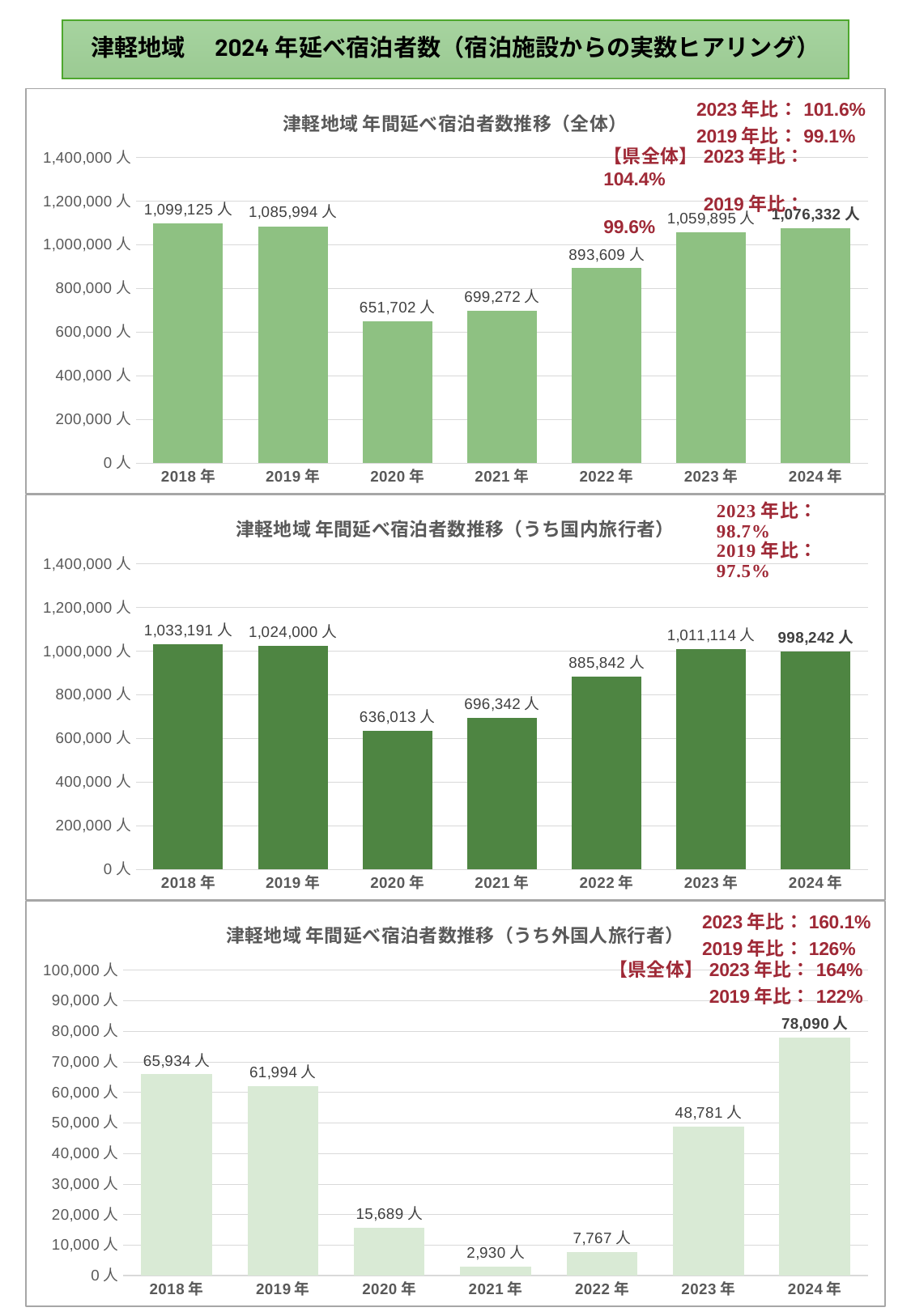

# 津軽地域　2024年延べ宿泊者数（宿泊施設からの実数ヒアリング）

### Chart: 津軽地域 年間延べ宿泊者数推移（全体）

| Category | 延べ宿泊者数 |
|---|---|
| 2018年 | 1099125.0 |
| 2019年 | 1085994.0 |
| 2020年 | 651702.0 |
| 2021年 | 699272.0 |
| 2022年 | 893609.0 |
| 2023年 | 1059895.0 |
| 2024年 | 1076332.0 |

### Chart: 津軽地域 年間延べ宿泊者数推移（うち国内旅行者）

| Category | うち国内旅行者数 |
|---|---|
| 2018年 | 1033191.0 |
| 2019年 | 1024000.0 |
| 2020年 | 636013.0 |
| 2021年 | 696342.0 |
| 2022年 | 885842.0 |
| 2023年 | 1011114.0 |
| 2024年 | 998242.0 |

### Chart: 津軽地域 年間延べ宿泊者数推移（うち外国人旅行者）

| Category | うち外国人旅行者数 |
|---|---|
| 2018年 | 65934.0 |
| 2019年 | 61994.0 |
| 2020年 | 15689.0 |
| 2021年 | 2930.0 |
| 2022年 | 7767.0 |
| 2023年 | 48781.0 |
| 2024年 | 78090.0 |